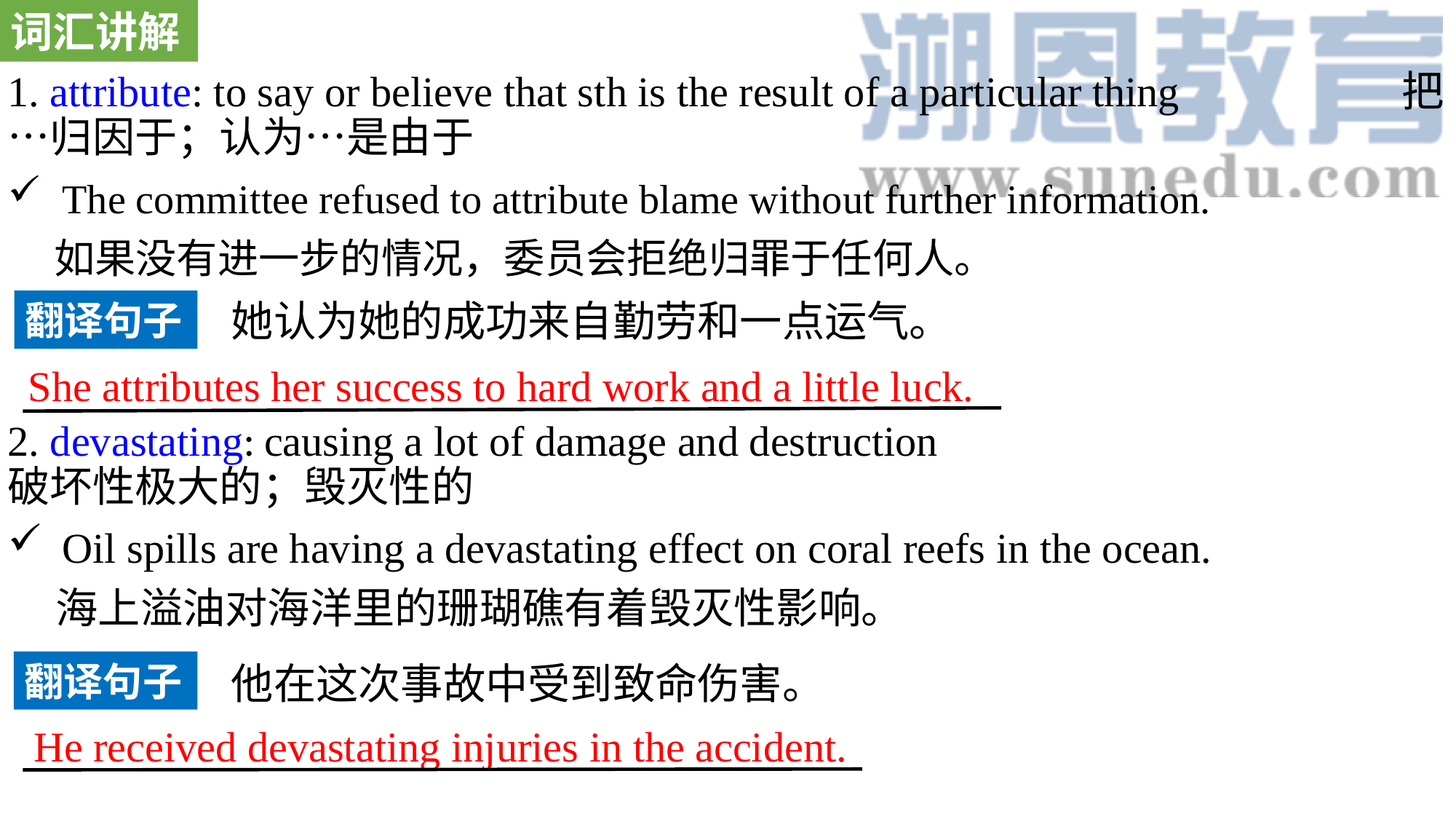

词汇讲解
1. attribute: to say or believe that sth is the result of a particular thing                    把…归因于；认为…是由于
The committee refused to attribute blame without further information.
    如果没有进一步的情况，委员会拒绝归罪于任何人。

2. devastating: causing a lot of damage and destruction                                                  破坏性极大的；毁灭性的
Oil spills are having a devastating effect on coral reefs in the ocean.
    海上溢油对海洋里的珊瑚礁有着毁灭性影响。

她认为她的成功来自勤劳和一点运气。
翻译句子
She attributes her success to hard work and a little luck.
翻译句子
他在这次事故中受到致命伤害。
He received devastating injuries in the accident.